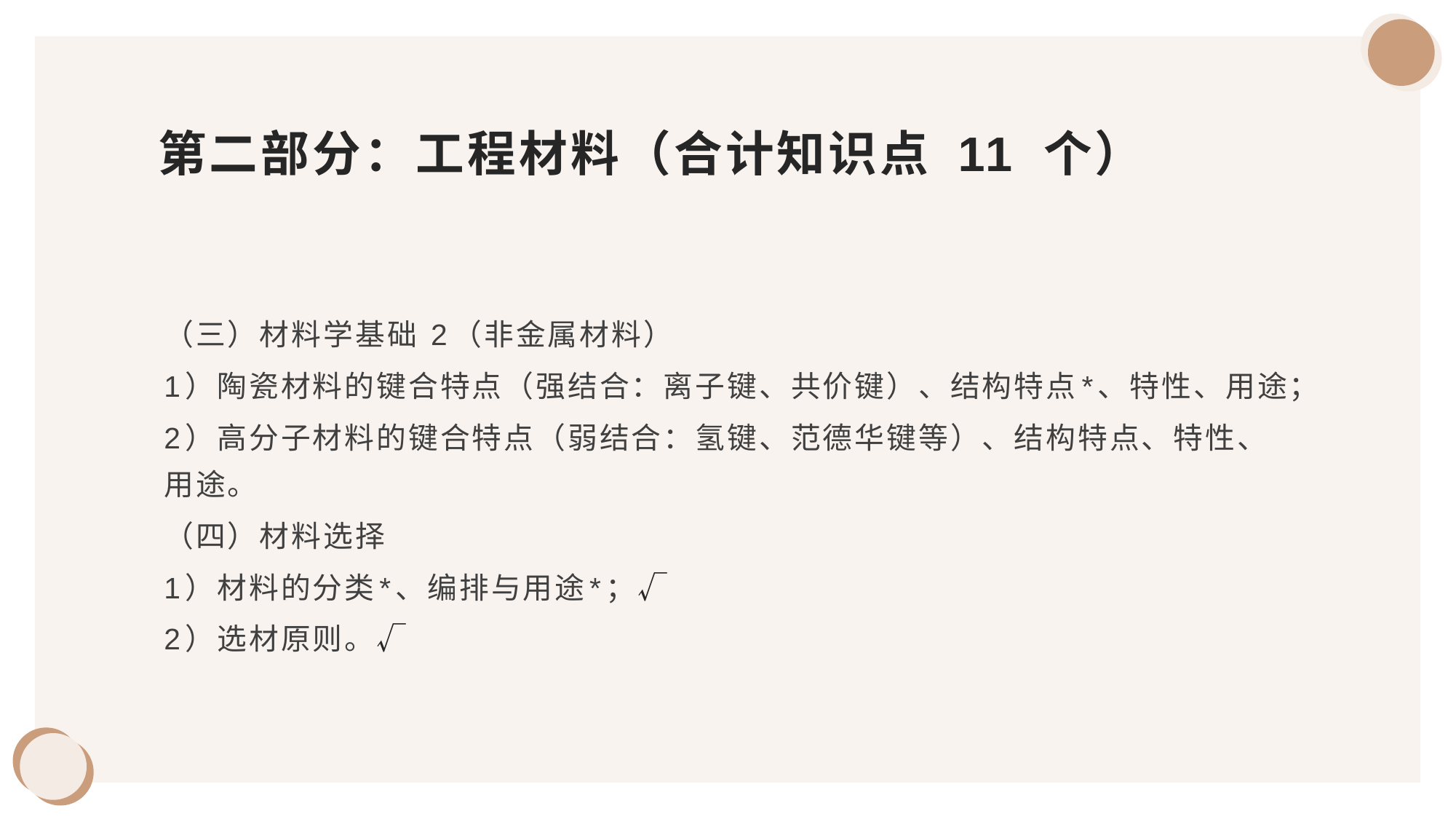

# 第二部分：工程材料（合计知识点 11 个）
（三）材料学基础 2（非金属材料）
1）陶瓷材料的键合特点（强结合：离子键、共价键）、结构特点*、特性、用途；
2）高分子材料的键合特点（弱结合：氢键、范德华键等）、结构特点、特性、用途。
（四）材料选择
1）材料的分类*、编排与用途*；√
2）选材原则。√